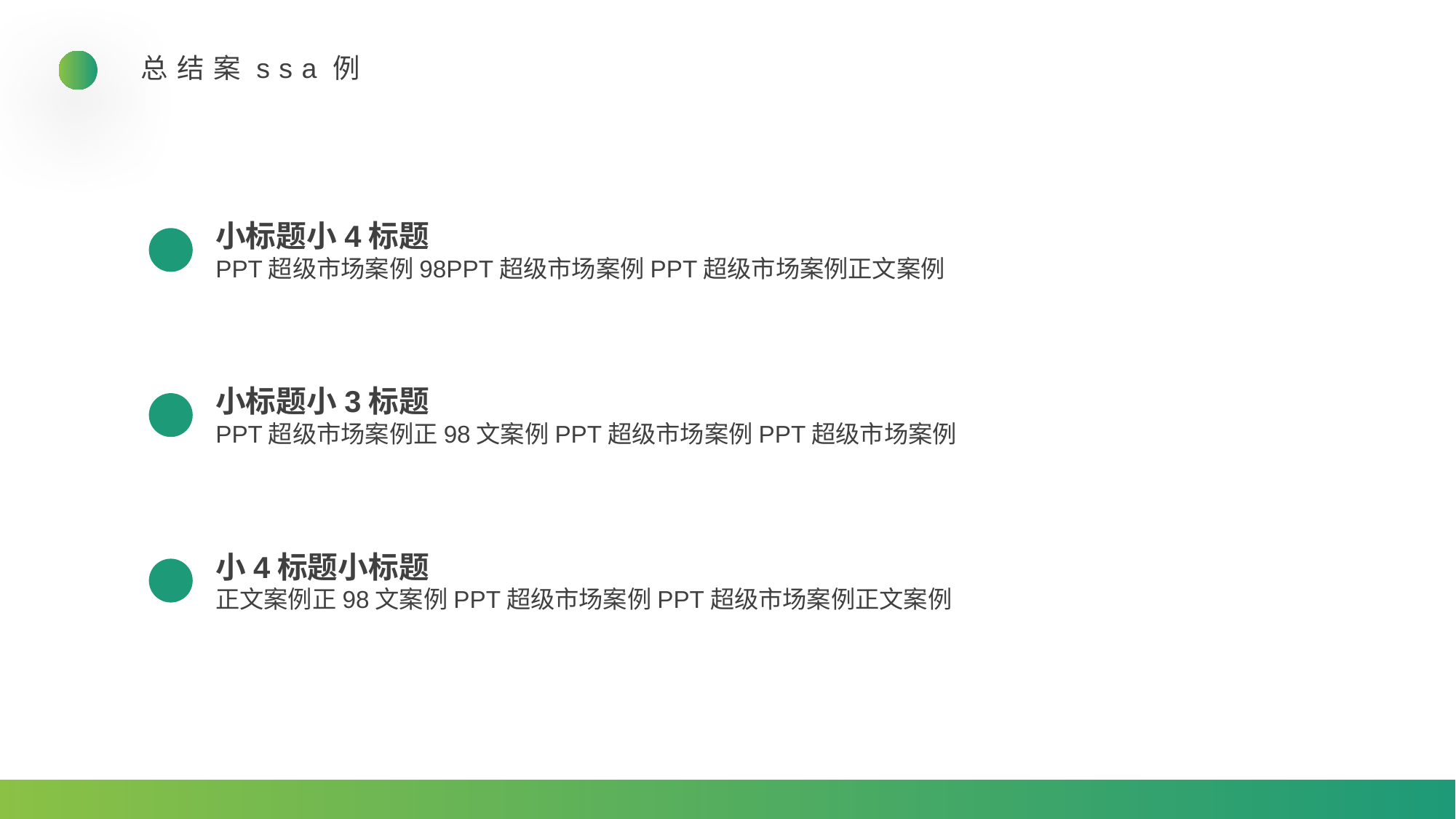

总结案ssa例

小标题小4标题
PPT超级市场案例98PPT超级市场案例PPT超级市场案例正文案例

小标题小3标题
PPT超级市场案例正98文案例PPT超级市场案例PPT超级市场案例

小4标题小标题
正文案例正98文案例PPT超级市场案例PPT超级市场案例正文案例